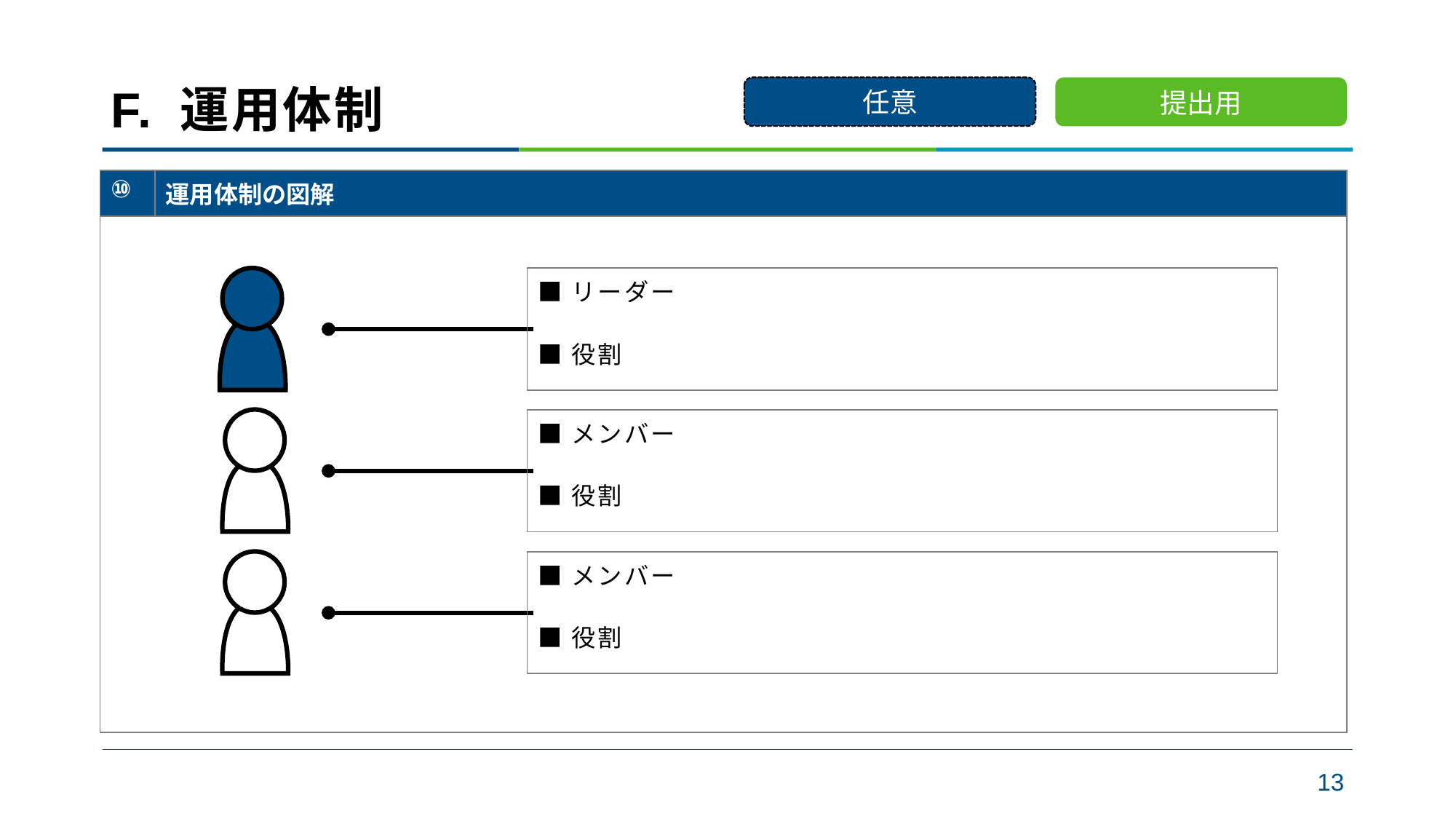

# F. 運用体制
任意
提出用
| ⑩ | 運用体制の図解 |
| --- | --- |
|  |  |

| ■リーダー ■役割 |
| --- |

| ■メンバー ■役割 |
| --- |

| ■メンバー ■役割 |
| --- |
13